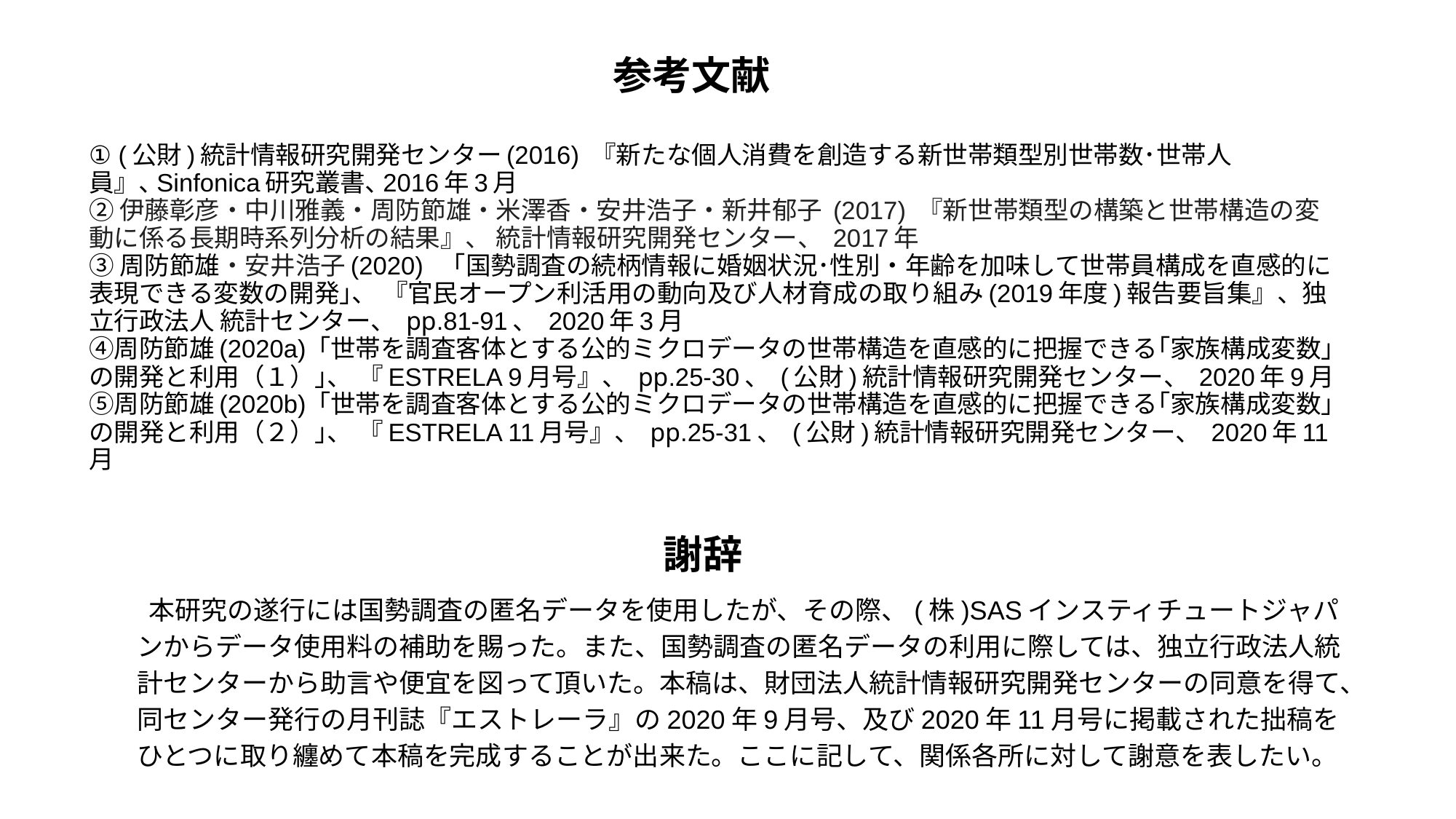

参考文献
# ① (公財)統計情報研究開発センター(2016) 『新たな個人消費を創造する新世帯類型別世帯数･世帯人員』､Sinfonica研究叢書､2016年3月 ② 伊藤彰彦・中川雅義・周防節雄・米澤香・安井浩子・新井郁子 (2017) 『新世帯類型の構築と世帯構造の変動に係る長期時系列分析の結果』、 統計情報研究開発センター、 2017年 ③ 周防節雄・安井浩子(2020)　｢国勢調査の続柄情報に婚姻状況･性別・年齢を加味して世帯員構成を直感的に表現できる変数の開発｣、 『官民オープン利活用の動向及び人材育成の取り組み(2019年度)報告要旨集』、独立行政法人 統計センター、 pp.81-91、 2020年3月 ④周防節雄(2020a) ｢世帯を調査客体とする公的ミクロデータの世帯構造を直感的に把握できる｢家族構成変数｣の開発と利用（１）｣、 『ESTRELA 9月号』、 pp.25-30、 (公財)統計情報研究開発センター、 2020年9月 ⑤周防節雄(2020b) ｢世帯を調査客体とする公的ミクロデータの世帯構造を直感的に把握できる｢家族構成変数｣の開発と利用（２）｣、 『ESTRELA 11月号』、 pp.25-31、 (公財)統計情報研究開発センター、 2020年11月
謝辞
 本研究の遂行には国勢調査の匿名データを使用したが、その際、(株)SASインスティチュートジャパンからデータ使用料の補助を賜った。また、国勢調査の匿名データの利用に際しては、独立行政法人統計センターから助言や便宜を図って頂いた。本稿は、財団法人統計情報研究開発センターの同意を得て、同センター発行の月刊誌『エストレーラ』の2020年9月号、及び2020年11月号に掲載された拙稿をひとつに取り纏めて本稿を完成することが出来た。ここに記して、関係各所に対して謝意を表したい。